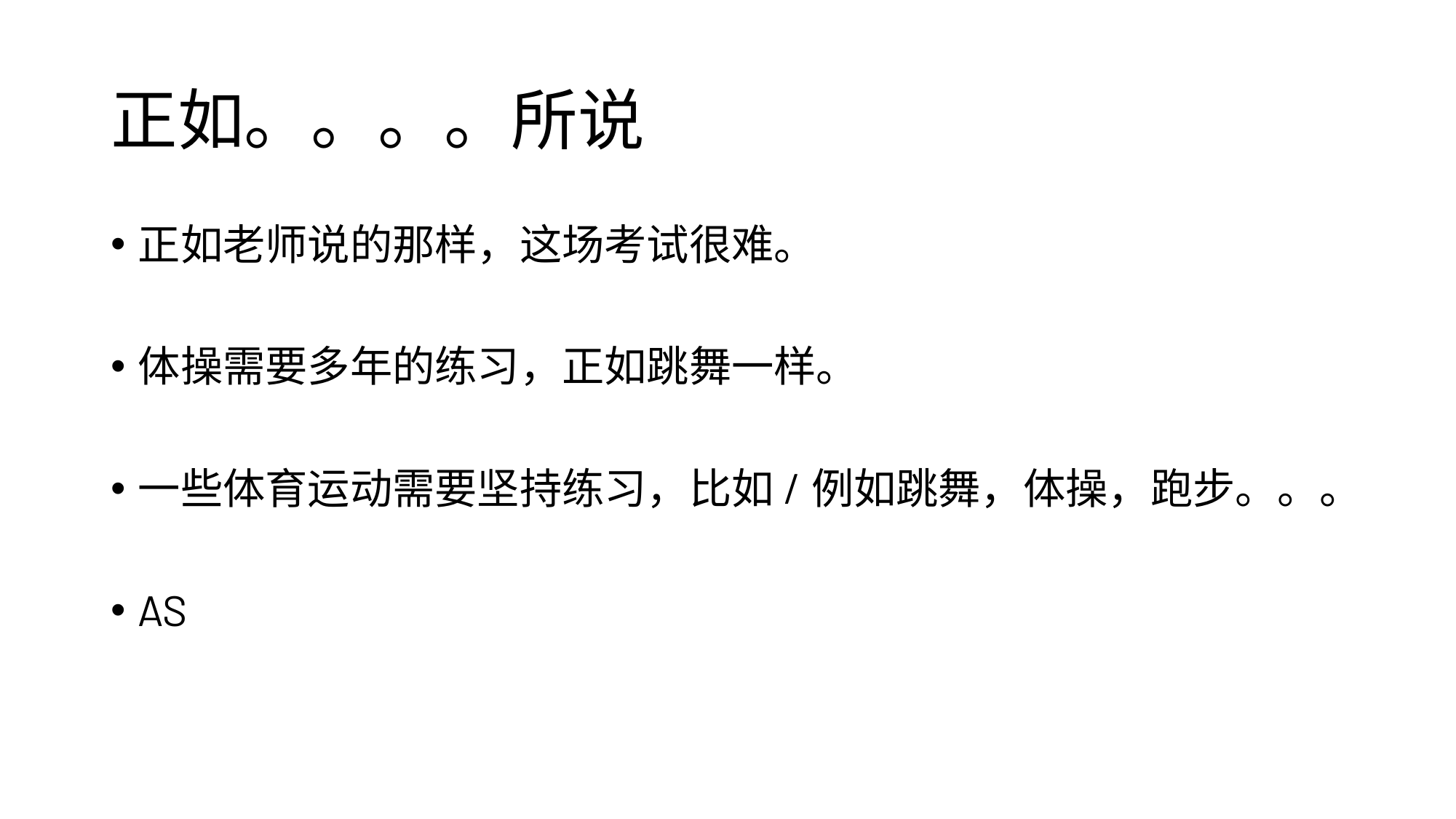

# 正如。。。。所说
正如老师说的那样，这场考试很难。

体操需要多年的练习，正如跳舞一样。

一些体育运动需要坚持练习，比如/例如跳舞，体操，跑步。。。

AS